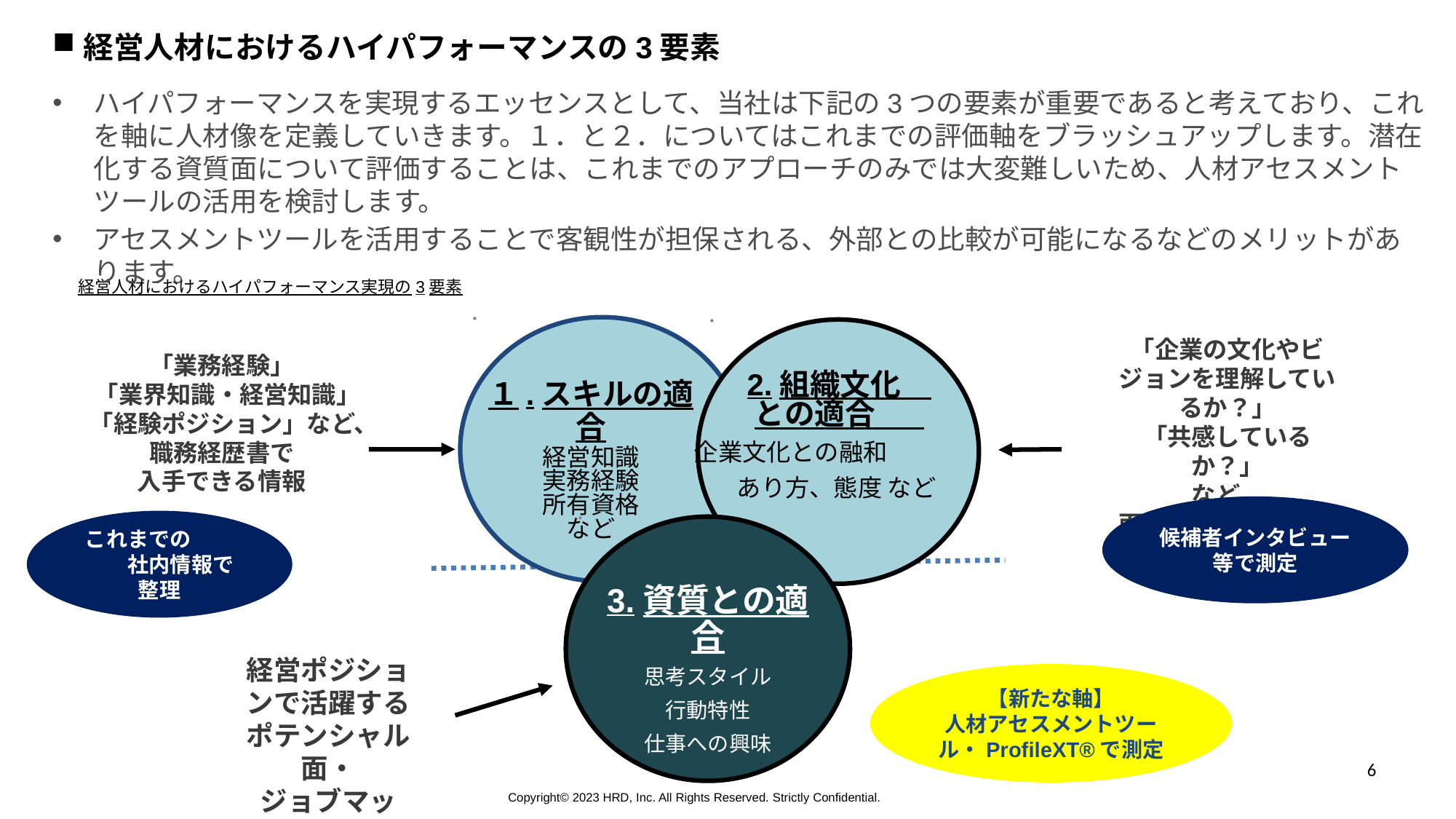

経営人材におけるハイパフォーマンスの3要素
ハイパフォーマンスを実現するエッセンスとして、当社は下記の3つの要素が重要であると考えており、これを軸に人材像を定義していきます。１．と２．についてはこれまでの評価軸をブラッシュアップします。潜在化する資質面について評価することは、これまでのアプローチのみでは大変難しいため、人材アセスメントツールの活用を検討します。
アセスメントツールを活用することで客観性が担保される、外部との比較が可能になるなどのメリットがあります。

「企業の文化やビジョンを理解しているか？」
「共感しているか？」
など、
面接などで探る領域

2.組織文化
との適合

企業文化との融和
あり方、態度 など

経営人材におけるハイパフォーマンス実現の3要素

「業務経験」
 「業界知識・経営知識」
「経験ポジション」など、
職務経歴書で
入手できる情報

１.スキルの適合
経営知識
実務経験
所有資格
など

候補者インタビュー等で測定
これまでの　　　　社内情報で整理

3.資質との適合
思考スタイル
行動特性
仕事への興味

経営ポジションで活躍する
ポテンシャル面・
ジョブマッチ%

【新たな軸】
人材アセスメントツール・ProfileXT®で測定
6
Copyright©️ 2023 HRD, Inc. All Rights Reserved. Strictly Confidential.